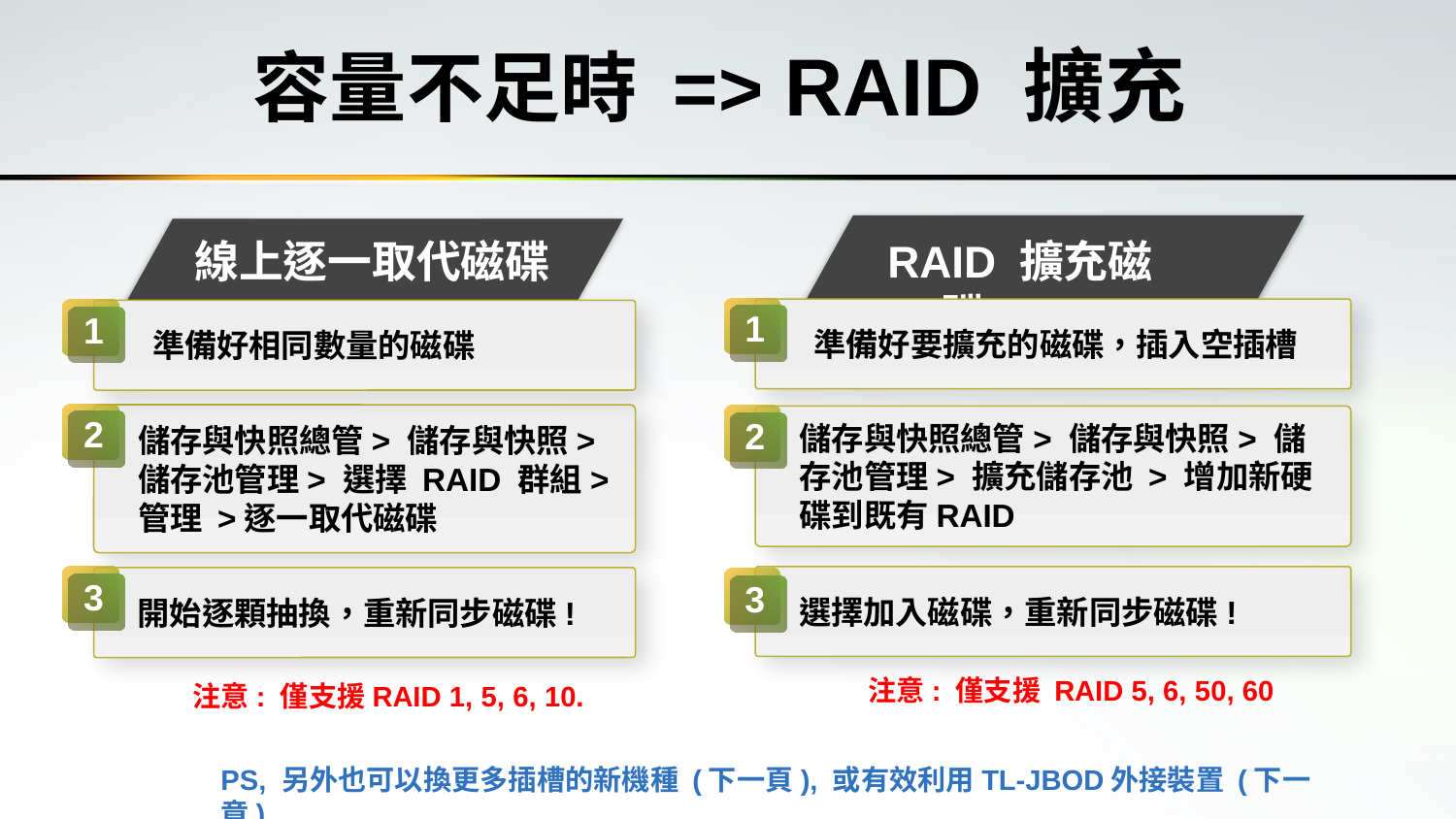

# 容量不足時 => RAID 擴充

線上逐一取代磁碟
RAID 擴充磁碟

1

 準備好要擴充的磁碟，插入空插槽

1

 準備好相同數量的磁碟

2

儲存與快照總管> 儲存與快照> 儲存池管理> 選擇 RAID 群組> 管理 >逐一取代磁碟

2

儲存與快照總管> 儲存與快照> 儲存池管理> 擴充儲存池 > 增加新硬碟到既有RAID
選擇加入磁碟，重新同步磁碟!

3

開始逐顆抽換，重新同步磁碟!

3

注意: 僅支援 RAID 5, 6, 50, 60
注意: 僅支援RAID 1, 5, 6, 10.
PS, 另外也可以換更多插槽的新機種 (下一頁), 或有效利用TL-JBOD外接裝置 (下一章)